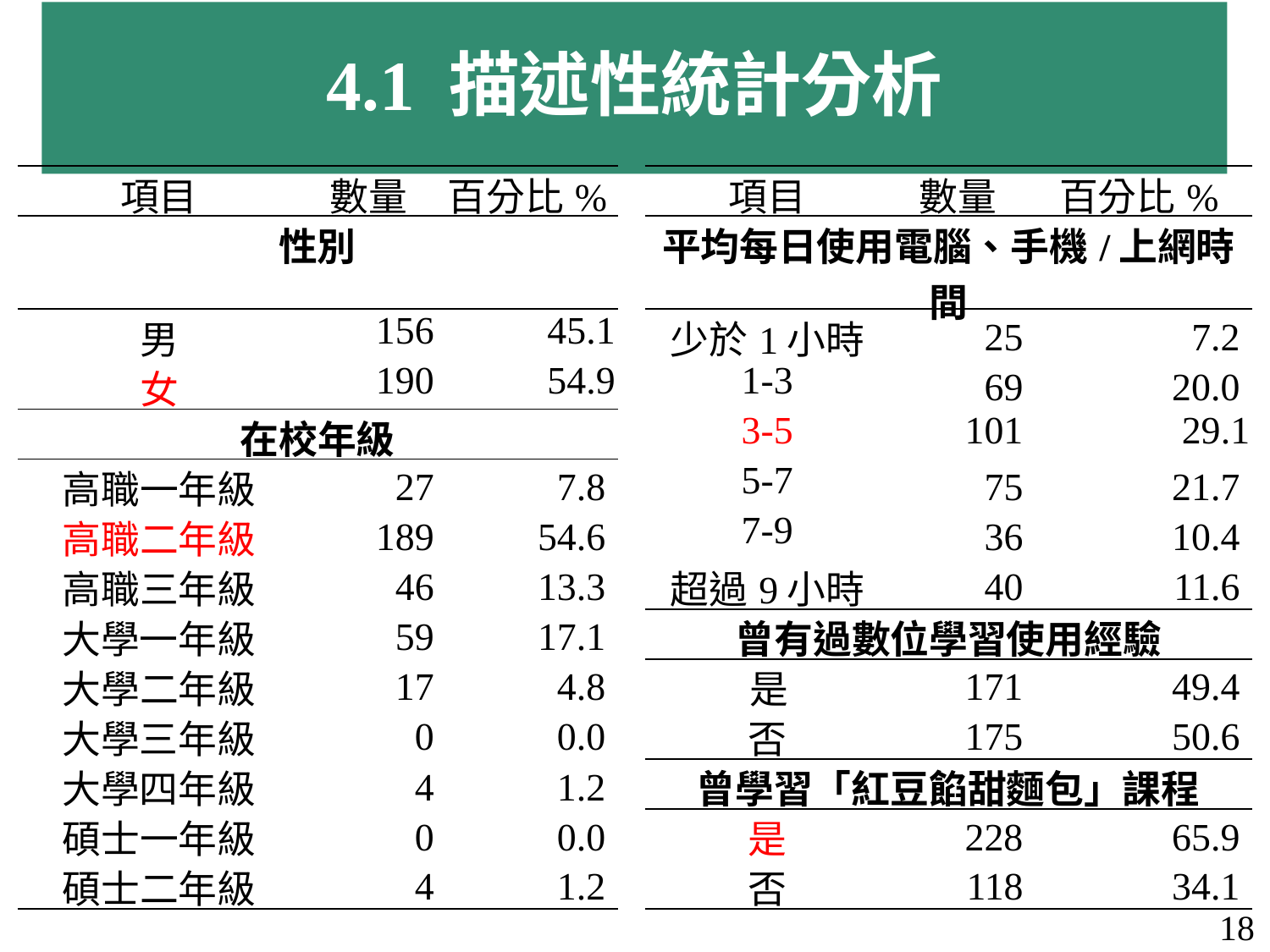

# 4.1 描述性統計分析
| 項目 | 數量 | 百分比% |  | 項目 | 數量 | 百分比% |
| --- | --- | --- | --- | --- | --- | --- |
| 性別 |  |  |  | 平均每日使用電腦、手機/上網時間 |  |  |
| 男 | 156 | 45.1 |  | 少於1小時 | 25 | 7.2 |
| 女 | 190 | 54.9 |  | 1-3 | 69 | 20.0 |
| 在校年級 |  |  |  | 3-5 | 101 | 29.1 |
| 高職一年級 | 27 | 7.8 |  | 5-7 | 75 | 21.7 |
| 高職二年級 | 189 | 54.6 |  | 7-9 | 36 | 10.4 |
| 高職三年級 | 46 | 13.3 |  | 超過9小時 | 40 | 11.6 |
| 大學一年級 | 59 | 17.1 |  | 曾有過數位學習使用經驗 |  |  |
| 大學二年級 | 17 | 4.8 |  | 是 | 171 | 49.4 |
| 大學三年級 | 0 | 0.0 |  | 否 | 175 | 50.6 |
| 大學四年級 | 4 | 1.2 |  | 曾學習「紅豆餡甜麵包」課程 |  |  |
| 碩士一年級 | 0 | 0.0 |  | 是 | 228 | 65.9 |
| 碩士二年級 | 4 | 1.2 |  | 否 | 118 | 34.1 |
18